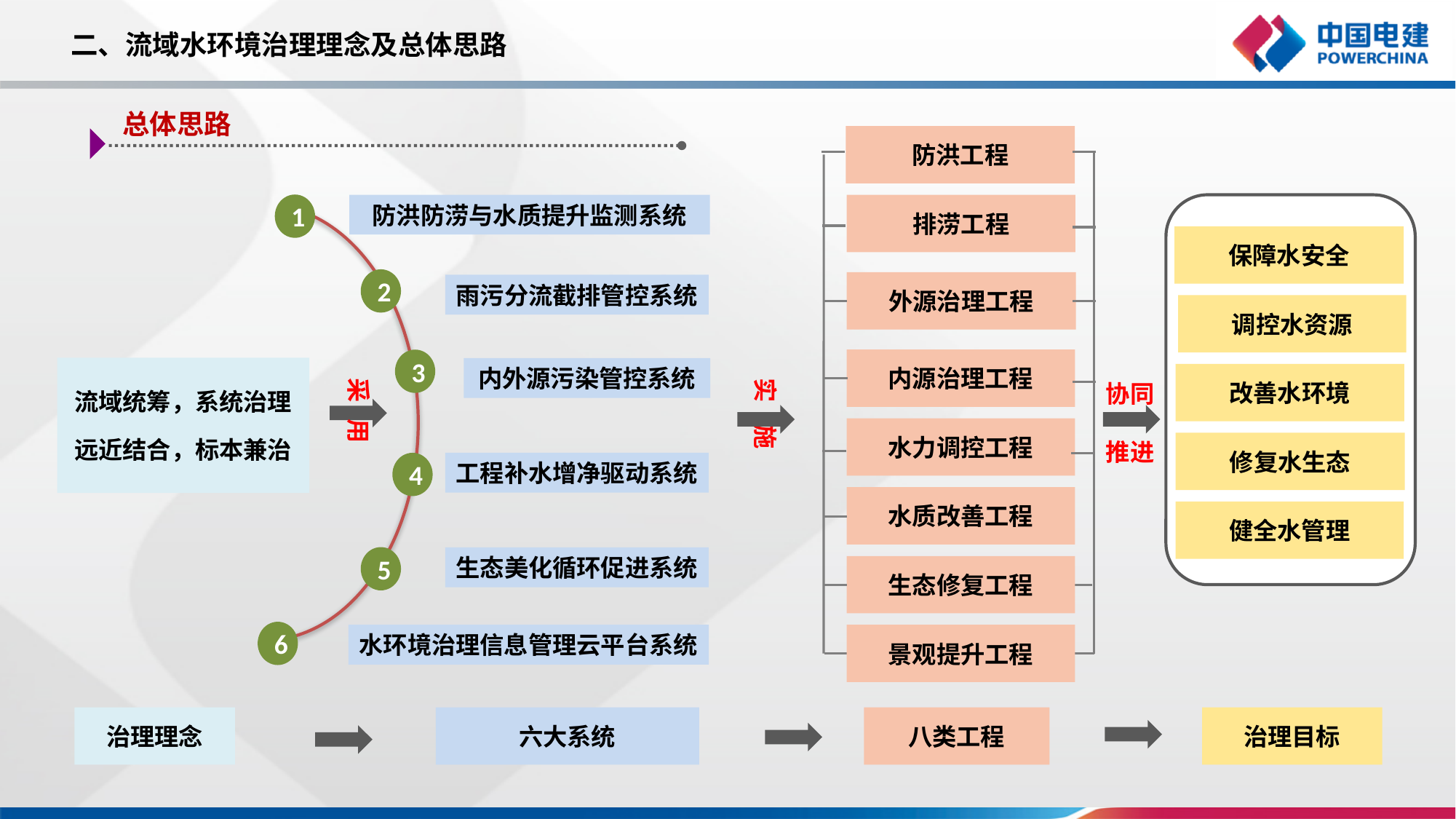

二、流域水环境治理理念及总体思路
总体思路
防洪工程

1
防洪防涝与水质提升监测系统
2
雨污分流截排管控系统
3
内外源污染管控系统
工程补水增净驱动系统
4
5
生态美化循环促进系统
6
水环境治理信息管理云平台系统
排涝工程

保障水安全
外源治理工程
调控水资源
内源治理工程
流域统筹，系统治理
远近结合，标本兼治
改善水环境
实    施
采   用
协同

推进

水力调控工程
修复水生态
水质改善工程
健全水管理
生态修复工程
景观提升工程

治理理念
六大系统
八类工程
治理目标